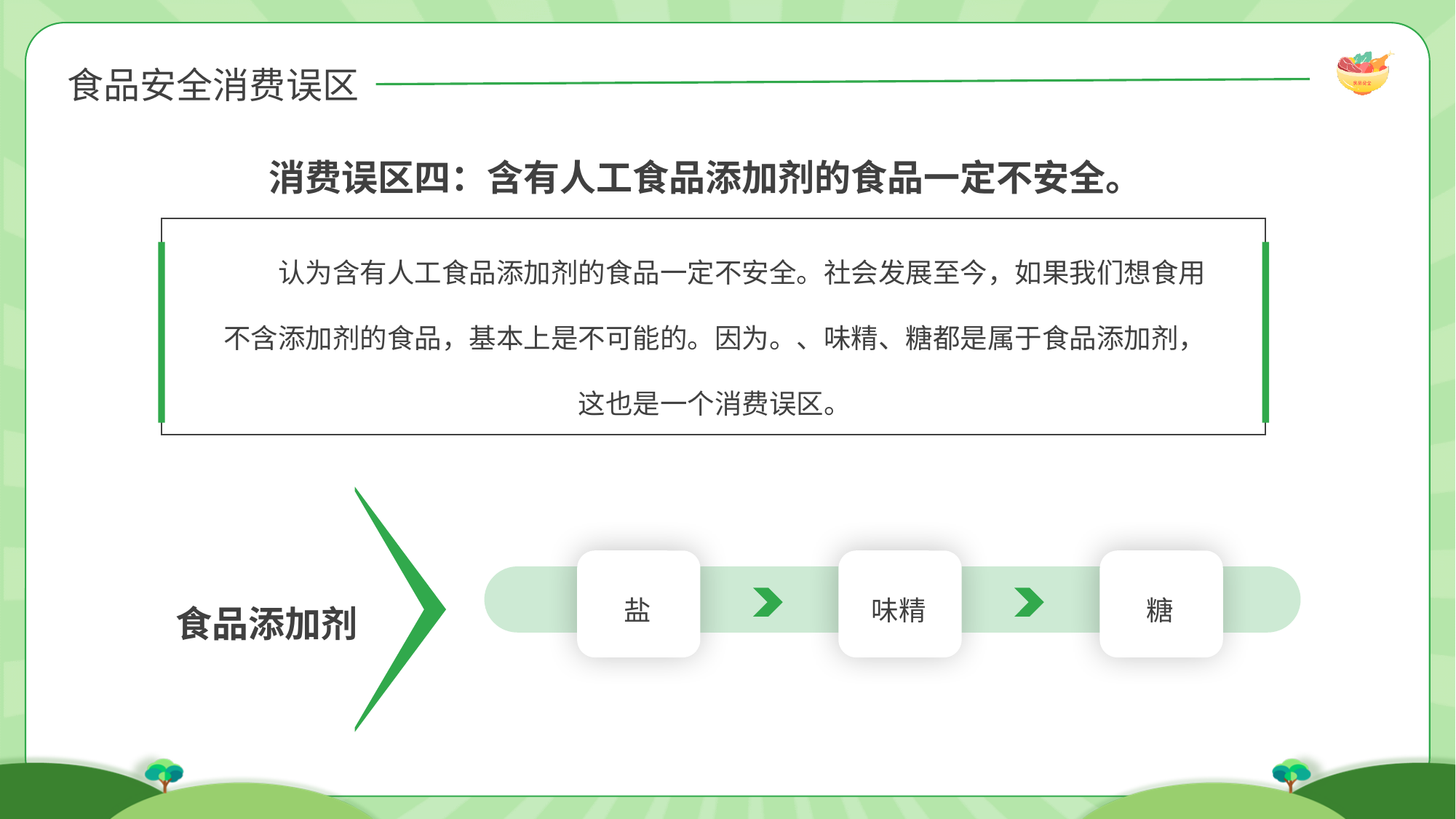

消费误区四：含有人工食品添加剂的食品一定不安全。
　　认为含有人工食品添加剂的食品一定不安全。社会发展至今，如果我们想食用不含添加剂的食品，基本上是不可能的。因为。、味精、糖都是属于食品添加剂，这也是一个消费误区。

食品添加剂

盐

味精

糖